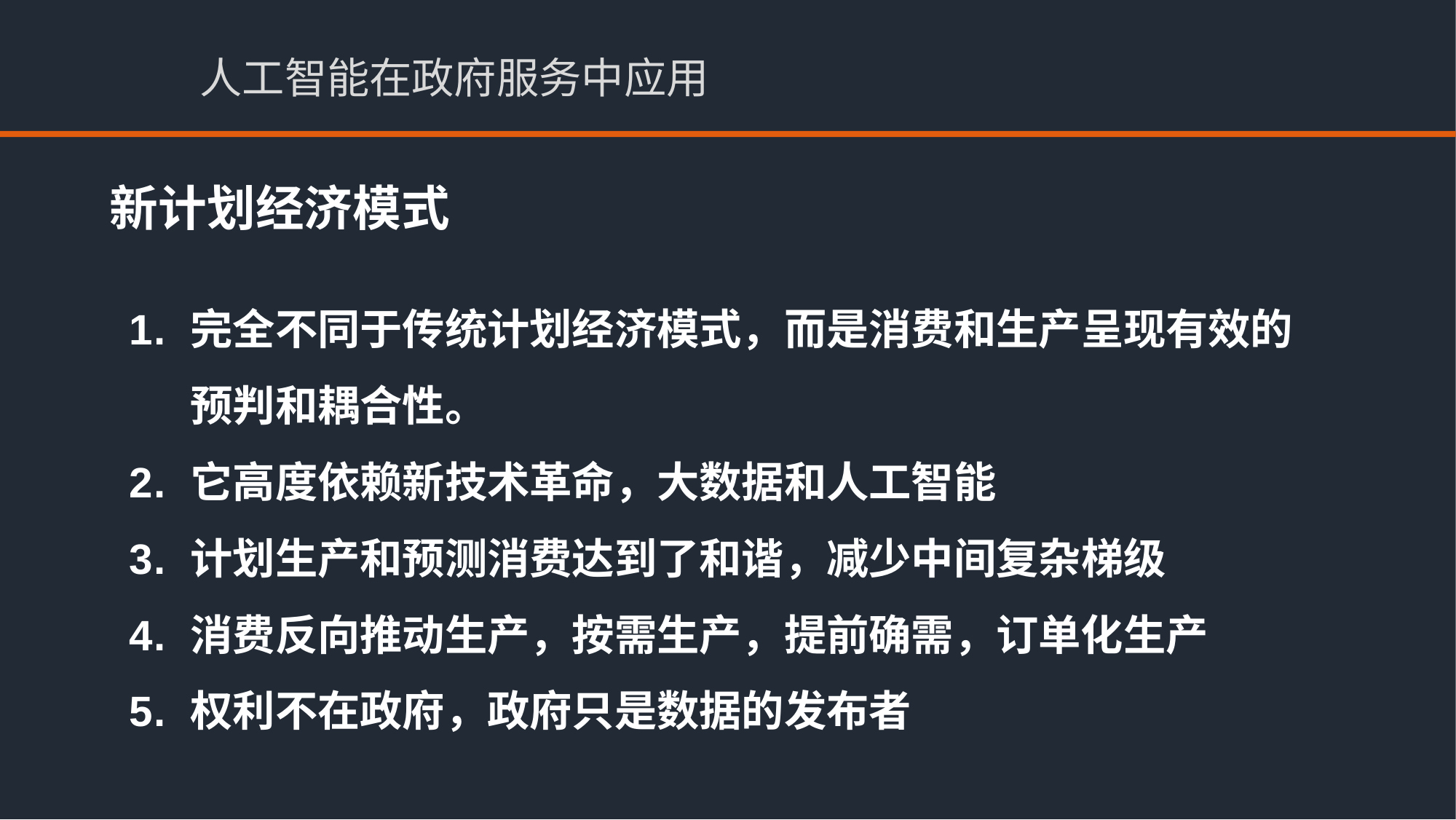

人工智能在政府服务中应用

新计划经济模式
完全不同于传统计划经济模式，而是消费和生产呈现有效的预判和耦合性。
它高度依赖新技术革命，大数据和人工智能
计划生产和预测消费达到了和谐，减少中间复杂梯级
消费反向推动生产，按需生产，提前确需，订单化生产
权利不在政府，政府只是数据的发布者